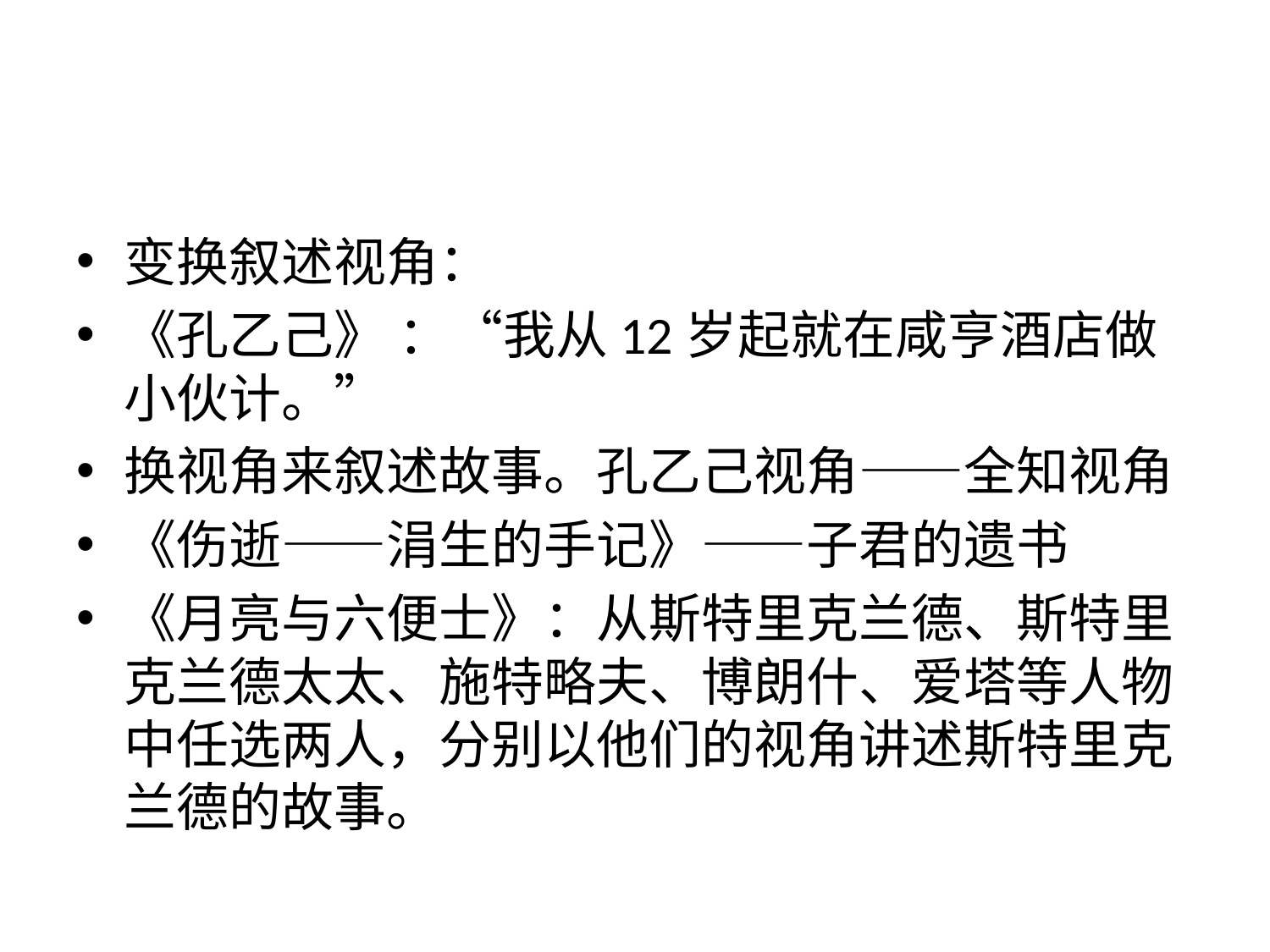

#
变换叙述视角：
《孔乙己》 ：“我从12岁起就在咸亨酒店做小伙计。”
换视角来叙述故事。孔乙己视角——全知视角
《伤逝——涓生的手记》——子君的遗书
《月亮与六便士》：从斯特里克兰德、斯特里克兰德太太、施特略夫、博朗什、爱塔等人物中任选两人，分别以他们的视角讲述斯特里克兰德的故事。